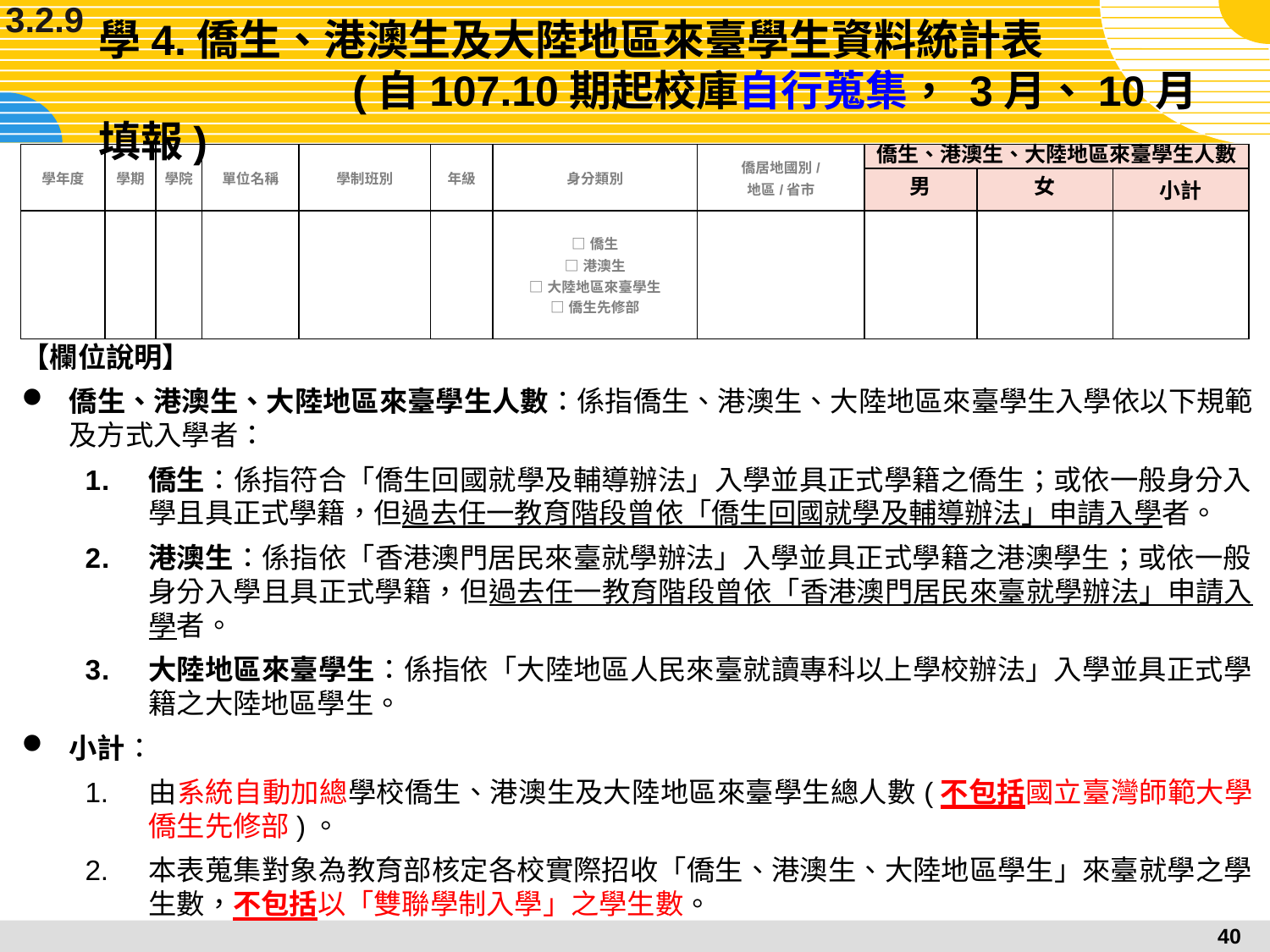

3.2.9
# 學4.僑生、港澳生及大陸地區來臺學生資料統計表 (自107.10期起校庫自行蒐集， 3月、10月填報)
| 學年度 | 學期 | 學院 | 單位名稱 | 學制班別 | 年級 | 身分類別 | 僑居地國別/ 地區/省市 | 僑生、港澳生、大陸地區來臺學生人數 |  |  |
| --- | --- | --- | --- | --- | --- | --- | --- | --- | --- | --- |
|  |  |  |  |  |  |  |  | 男 | 女 | 小計 |
|  |  |  |  |  |  | □僑生 □港澳生 □大陸地區來臺學生 □僑生先修部 |  |  |  |  |
【欄位說明】
僑生、港澳生、大陸地區來臺學生人數：係指僑生、港澳生、大陸地區來臺學生入學依以下規範及方式入學者：
僑生：係指符合「僑生回國就學及輔導辦法」入學並具正式學籍之僑生；或依一般身分入學且具正式學籍，但過去任一教育階段曾依「僑生回國就學及輔導辦法」申請入學者。
港澳生：係指依「香港澳門居民來臺就學辦法」入學並具正式學籍之港澳學生；或依一般身分入學且具正式學籍，但過去任一教育階段曾依「香港澳門居民來臺就學辦法」申請入學者。
大陸地區來臺學生：係指依「大陸地區人民來臺就讀專科以上學校辦法」入學並具正式學籍之大陸地區學生。
小計：
由系統自動加總學校僑生、港澳生及大陸地區來臺學生總人數(不包括國立臺灣師範大學僑生先修部)。
本表蒐集對象為教育部核定各校實際招收「僑生、港澳生、大陸地區學生」來臺就學之學生數，不包括以「雙聯學制入學」之學生數。